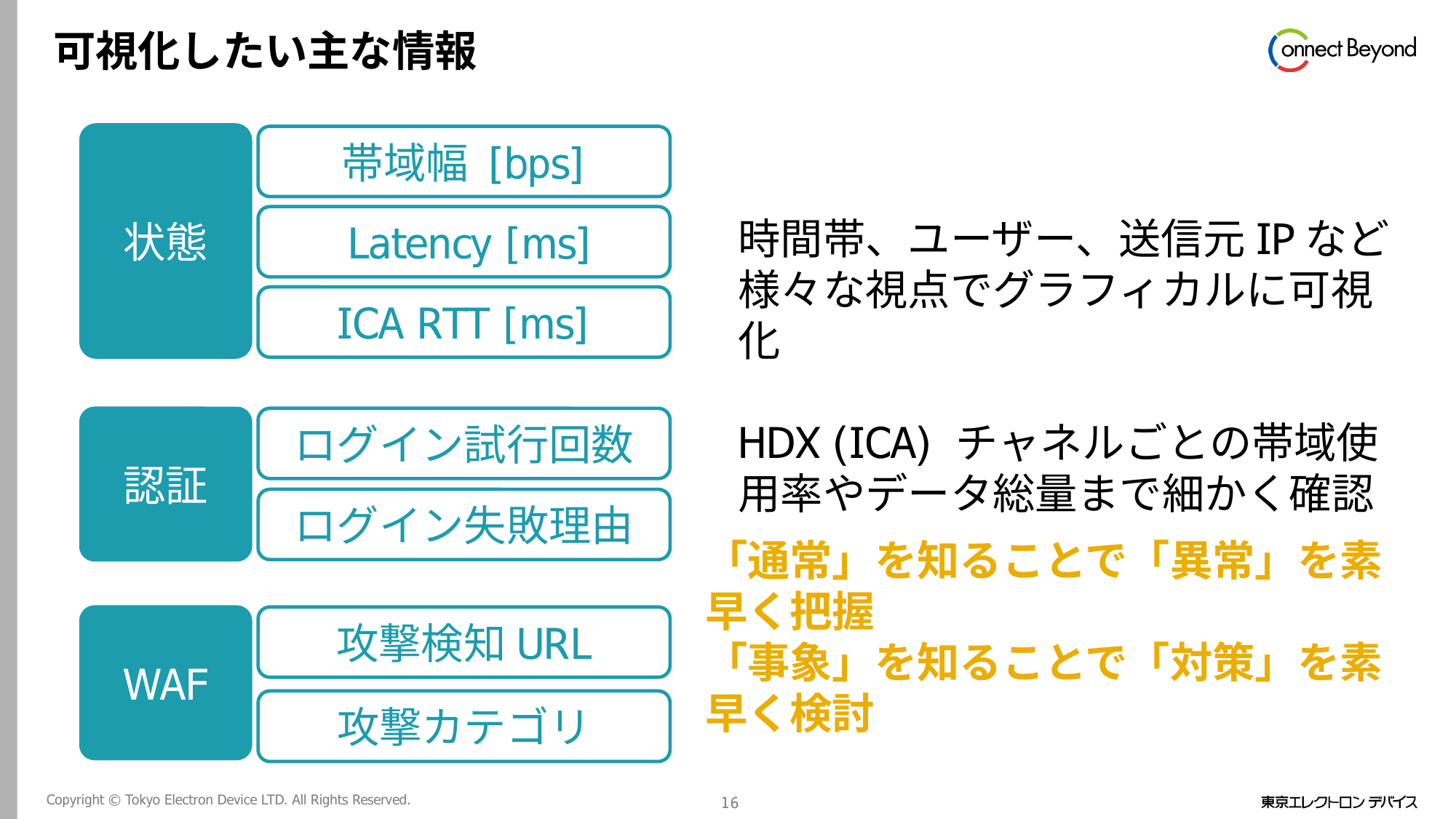

# 可視化したい主な情報
状態
帯域幅 [bps]
時間帯、ユーザー、送信元IPなど様々な視点でグラフィカルに可視化

HDX (ICA) チャネルごとの帯域使用率やデータ総量まで細かく確認
 Latency [ms]
ICA RTT [ms]
認証
ログイン試行回数
ログイン失敗理由
「通常」を知ることで「異常」を素早く把握
「事象」を知ることで「対策」を素早く検討
WAF
攻撃検知URL
攻撃カテゴリ